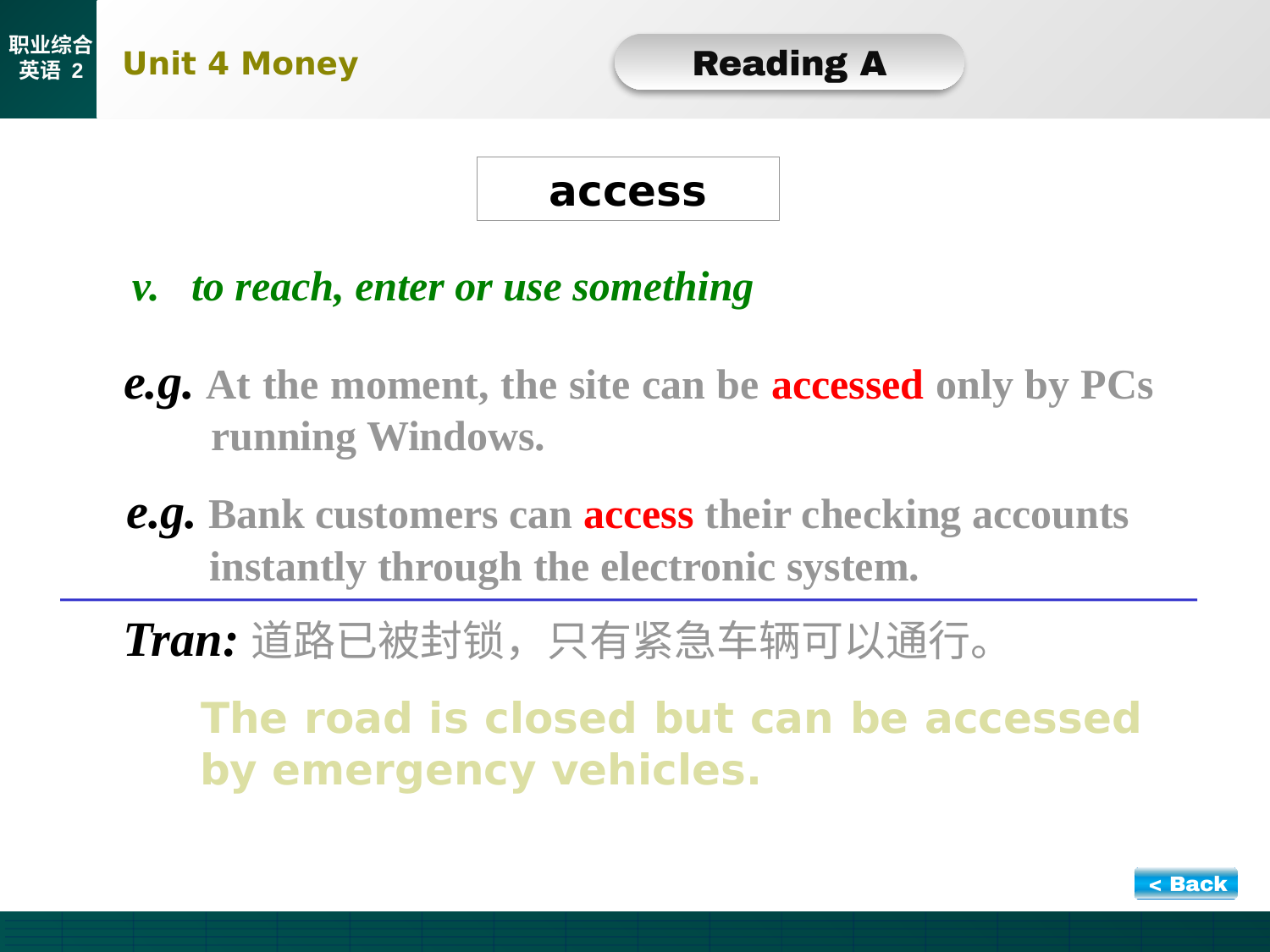

Reading A
access
 v.   to reach, enter or use something
e.g. At the moment, the site can be accessed only by PCs running Windows.
 e.g. Bank customers can access their checking accounts
         instantly through the electronic system.

      Tran:道路已被封锁，只有紧急车辆可以通行。
       The road is closed but can be accessed by emergency vehicles.
< Back